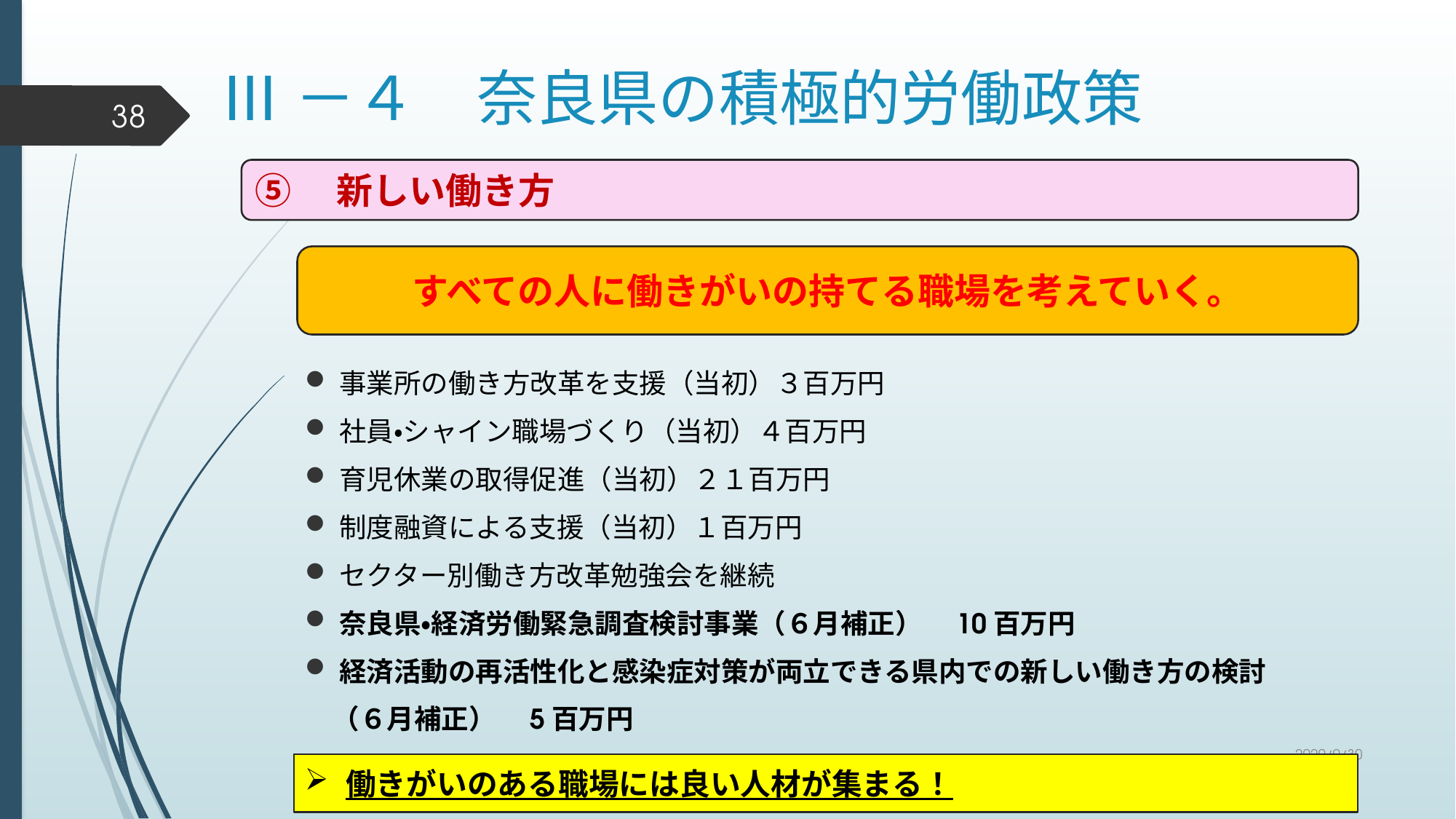

Ⅲ－４　奈良県の積極的労働政策
38
⑤　新しい働き方
すべての人に働きがいの持てる職場を考えていく。
事業所の働き方改革を支援（当初）３百万円
社員・シャイン職場づくり（当初）４百万円
育児休業の取得促進（当初）２１百万円
制度融資による支援（当初）１百万円
セクター別働き方改革勉強会を継続
奈良県・経済労働緊急調査検討事業（６月補正）　10百万円
経済活動の再活性化と感染症対策が両立できる県内での新しい働き方の検討
　（６月補正）　5百万円

2020/9/30
働きがいのある職場には良い人材が集まる！